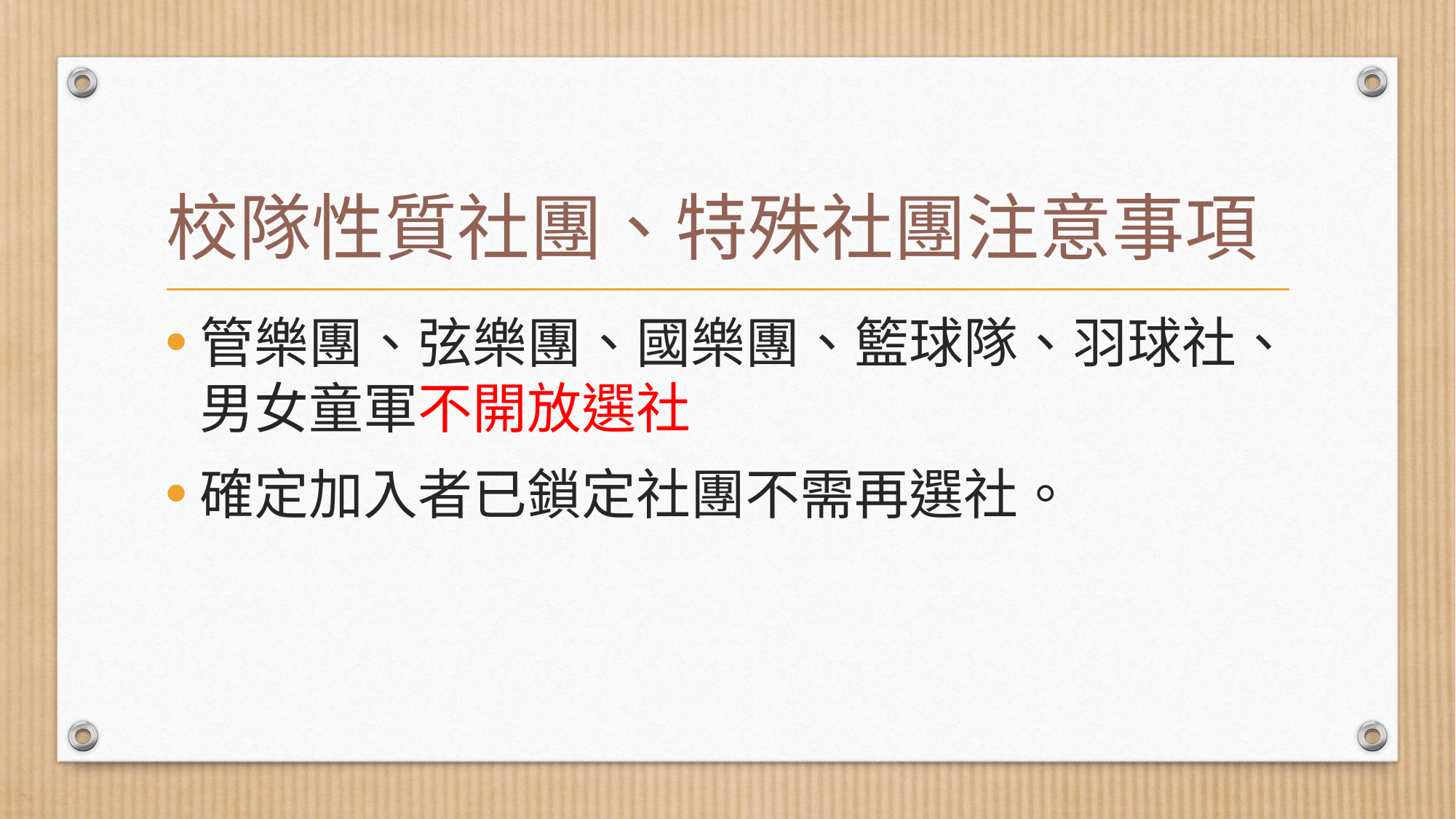

# 校隊性質社團、特殊社團注意事項
管樂團、弦樂團、國樂團、籃球隊、羽球社、男女童軍不開放選社
確定加入者已鎖定社團不需再選社。